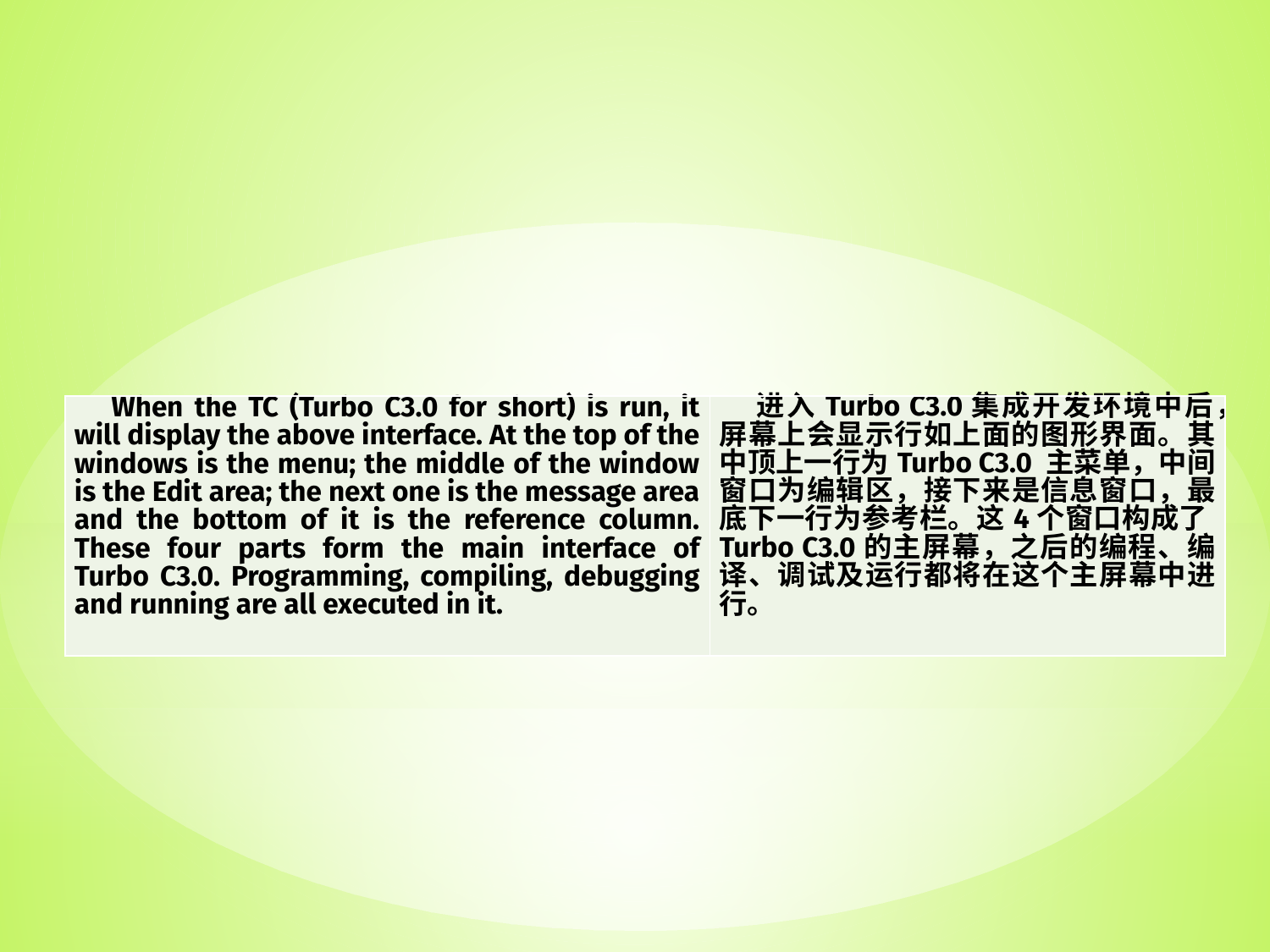

| When the TC (Turbo C3.0 for short) is run, it will display the above interface. At the top of the windows is the menu; the middle of the window is the Edit area; the next one is the message area and the bottom of it is the reference column. These four parts form the main interface of Turbo C3.0. Programming, compiling, debugging and running are all executed in it. | 进入Turbo C3.0集成开发环境中后，屏幕上会显示行如上面的图形界面。其中顶上一行为Turbo C3.0 主菜单，中间窗口为编辑区，接下来是信息窗口，最底下一行为参考栏。这4个窗口构成了Turbo C3.0的主屏幕，之后的编程、编译、调试及运行都将在这个主屏幕中进行。 |
| --- | --- |